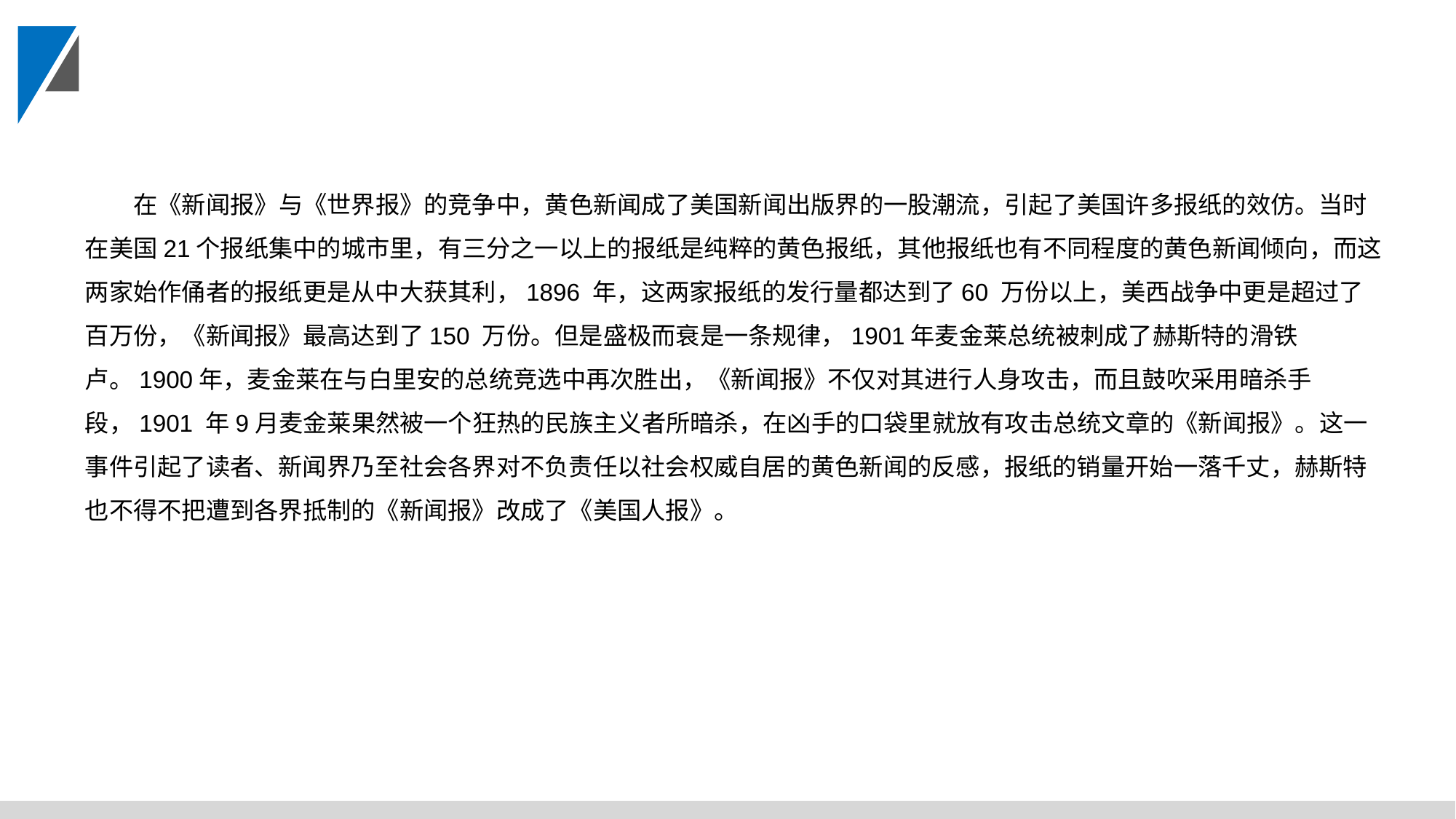

在《新闻报》与《世界报》的竞争中，黄色新闻成了美国新闻出版界的一股潮流，引起了美国许多报纸的效仿。当时在美国21个报纸集中的城市里，有三分之一以上的报纸是纯粹的黄色报纸，其他报纸也有不同程度的黄色新闻倾向，而这两家始作俑者的报纸更是从中大获其利，1896 年，这两家报纸的发行量都达到了60 万份以上，美西战争中更是超过了百万份，《新闻报》最高达到了150 万份。但是盛极而衰是一条规律，1901年麦金莱总统被刺成了赫斯特的滑铁卢。1900年，麦金莱在与白里安的总统竞选中再次胜出，《新闻报》不仅对其进行人身攻击，而且鼓吹采用暗杀手段，1901 年9月麦金莱果然被一个狂热的民族主义者所暗杀，在凶手的口袋里就放有攻击总统文章的《新闻报》。这一事件引起了读者、新闻界乃至社会各界对不负责任以社会权威自居的黄色新闻的反感，报纸的销量开始一落千丈，赫斯特也不得不把遭到各界抵制的《新闻报》改成了《美国人报》。